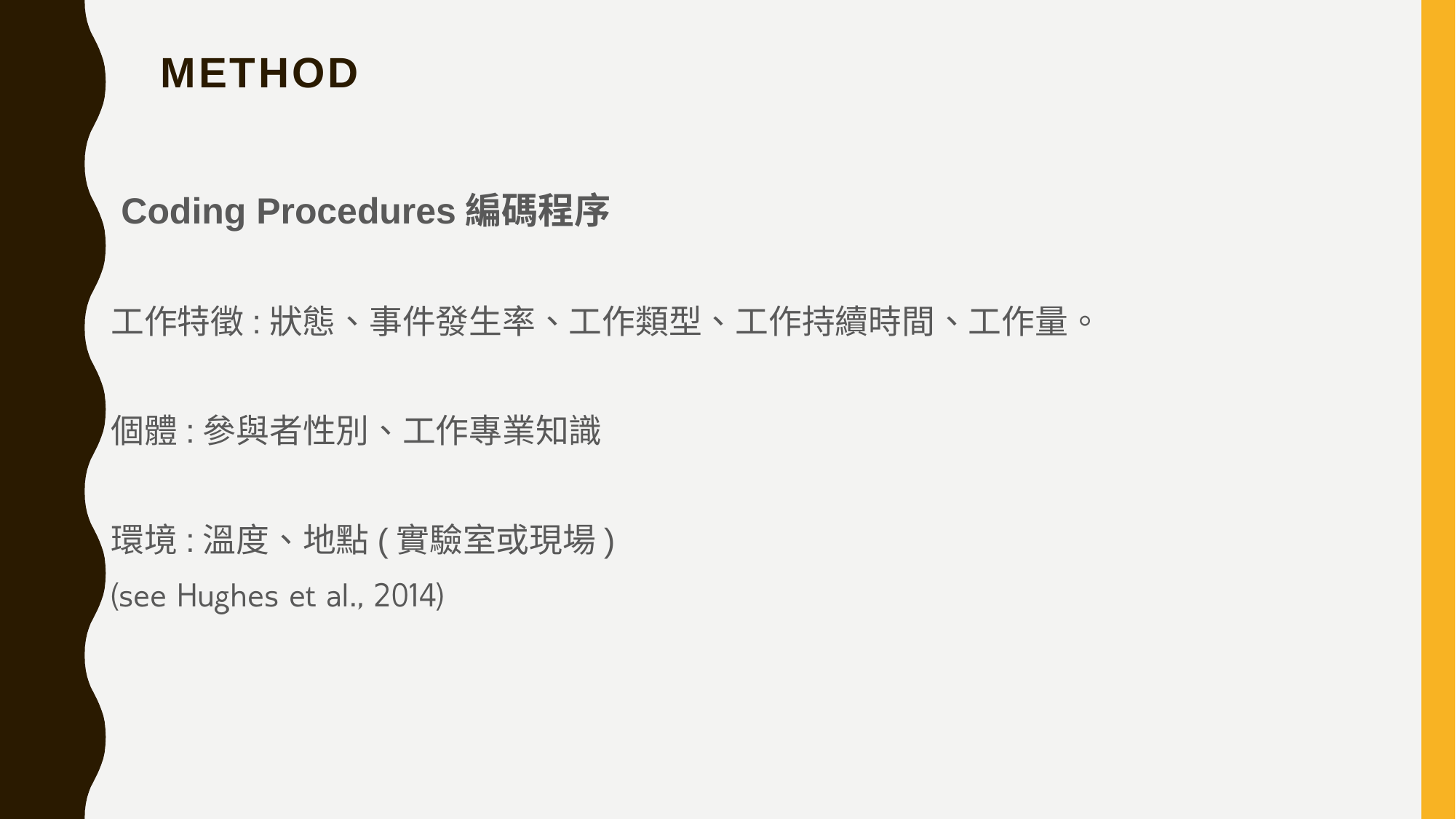

# Method
 Coding Procedures編碼程序

工作特徵:狀態、事件發生率、工作類型、工作持續時間、工作量。

個體:參與者性別、工作專業知識

環境:溫度、地點(實驗室或現場)
(see Hughes et al., 2014)